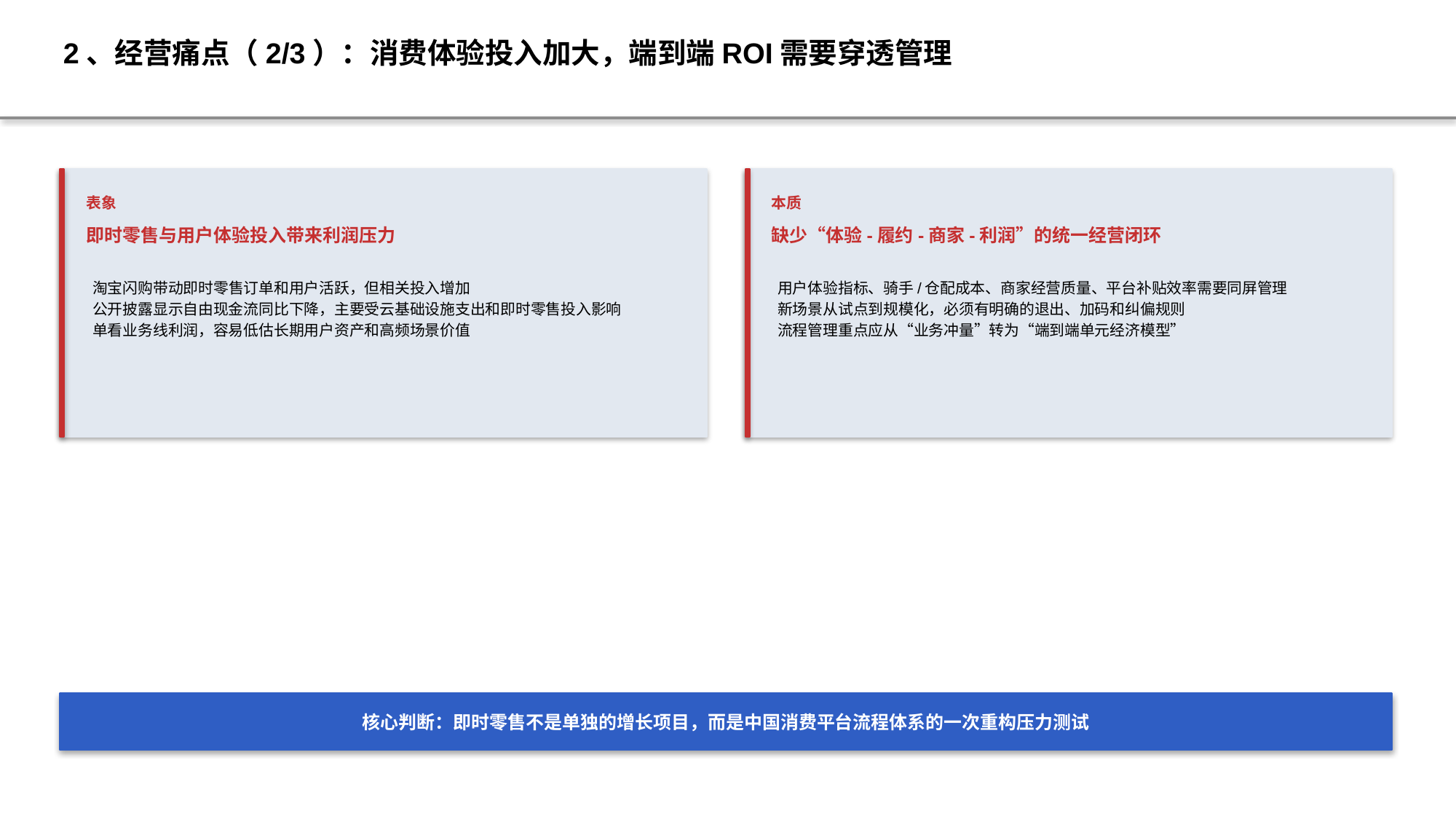

2、经营痛点（2/3）：消费体验投入加大，端到端ROI需要穿透管理

表象
本质
即时零售与用户体验投入带来利润压力
缺少“体验-履约-商家-利润”的统一经营闭环
淘宝闪购带动即时零售订单和用户活跃，但相关投入增加
公开披露显示自由现金流同比下降，主要受云基础设施支出和即时零售投入影响
单看业务线利润，容易低估长期用户资产和高频场景价值
用户体验指标、骑手/仓配成本、商家经营质量、平台补贴效率需要同屏管理
新场景从试点到规模化，必须有明确的退出、加码和纠偏规则
流程管理重点应从“业务冲量”转为“端到端单元经济模型”
核心判断：即时零售不是单独的增长项目，而是中国消费平台流程体系的一次重构压力测试